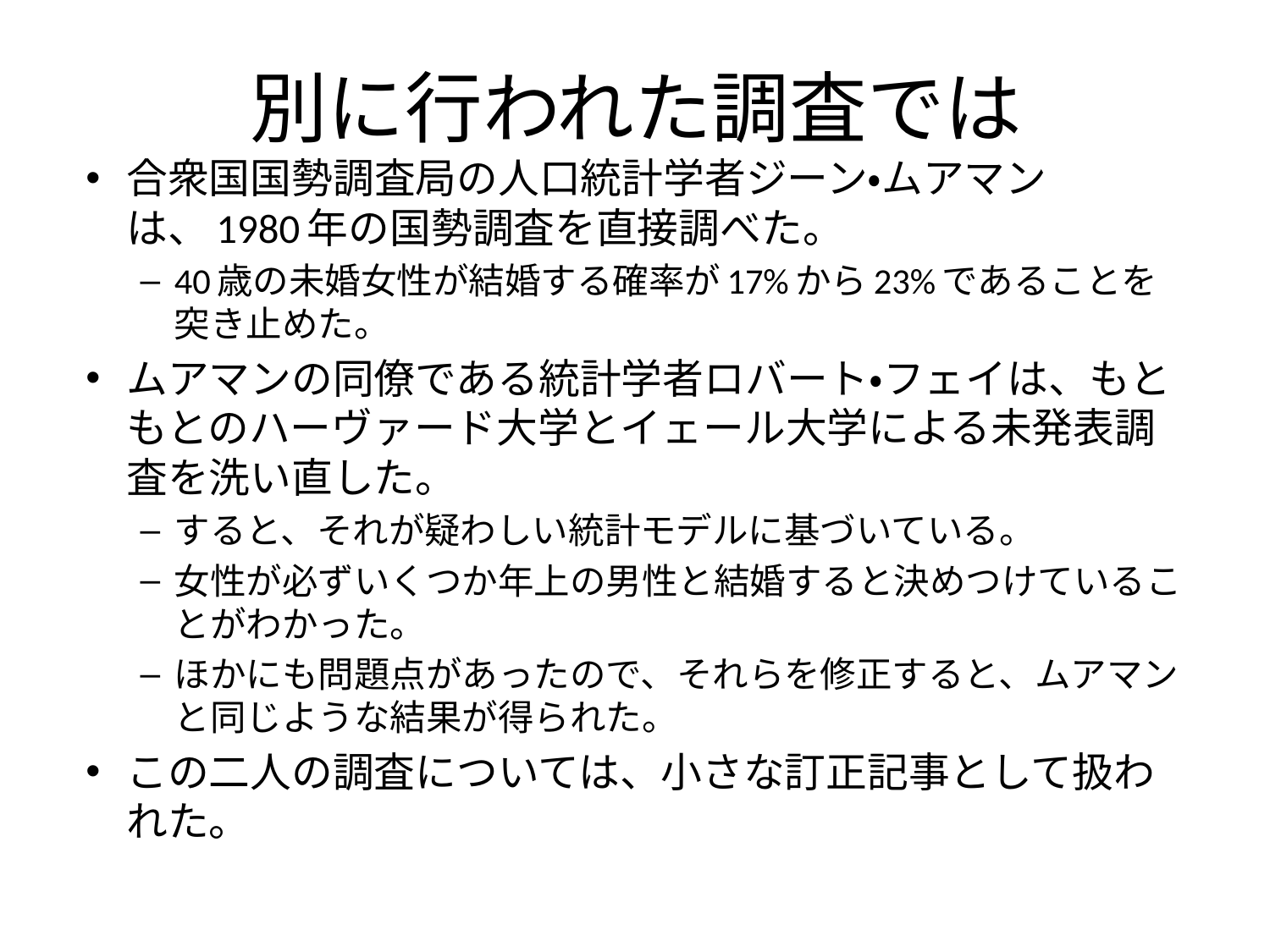

# 別に行われた調査では
合衆国国勢調査局の人口統計学者ジーン・ムアマンは、1980年の国勢調査を直接調べた。
40歳の未婚女性が結婚する確率が17%から23%であることを突き止めた。
ムアマンの同僚である統計学者ロバート・フェイは、もともとのハーヴァード大学とイェール大学による未発表調査を洗い直した。
すると、それが疑わしい統計モデルに基づいている。
女性が必ずいくつか年上の男性と結婚すると決めつけていることがわかった。
ほかにも問題点があったので、それらを修正すると、ムアマンと同じような結果が得られた。
この二人の調査については、小さな訂正記事として扱われた。